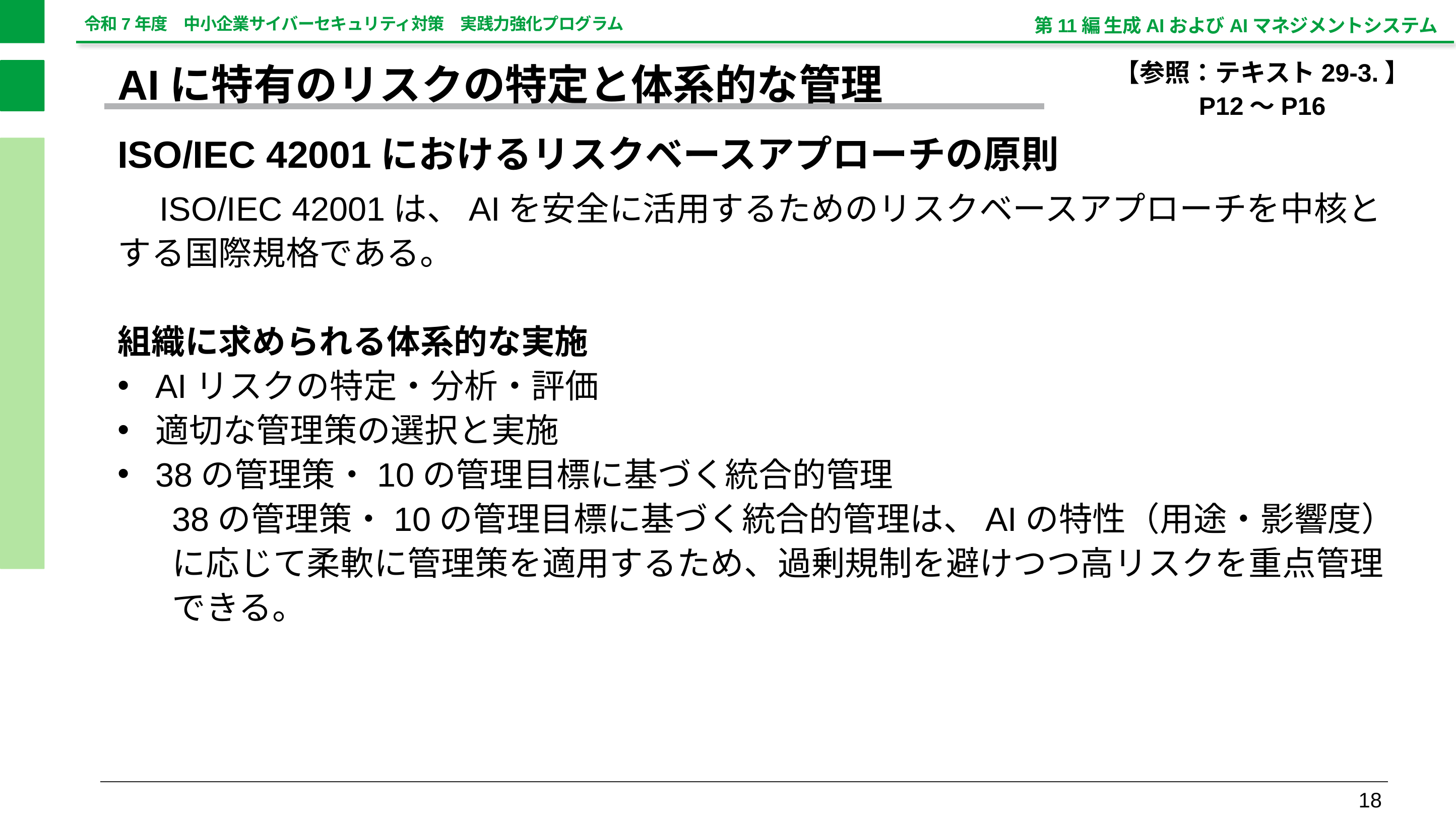

第11編 生成AIおよびAIマネジメントシステム
【参照：テキスト29-3.】
P12～P16
AIに特有のリスクの特定と体系的な管理
ISO/IEC 42001におけるリスクベースアプローチの原則
　ISO/IEC 42001は、AIを安全に活用するためのリスクベースアプローチを中核とする国際規格である。

組織に求められる体系的な実施
AIリスクの特定・分析・評価
適切な管理策の選択と実施
38の管理策・10の管理目標に基づく統合的管理
38の管理策・10の管理目標に基づく統合的管理は、AIの特性（用途・影響度）に応じて柔軟に管理策を適用するため、過剰規制を避けつつ高リスクを重点管理できる。